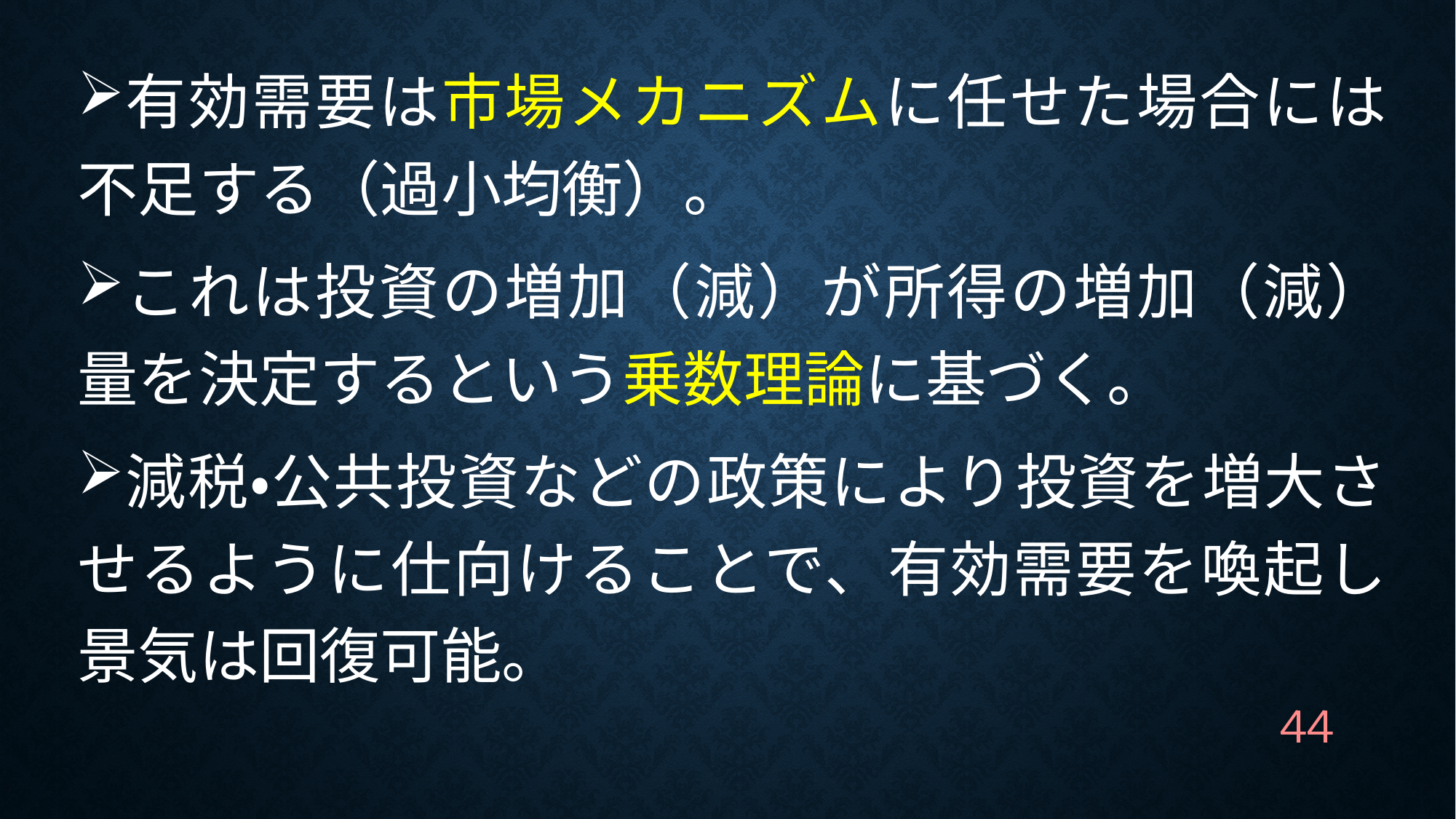

有効需要は市場メカニズムに任せた場合には不足する（過小均衡）。
これは投資の増加（減）が所得の増加（減）量を決定するという乗数理論に基づく。
減税・公共投資などの政策により投資を増大させるように仕向けることで、有効需要を喚起し景気は回復可能。

44